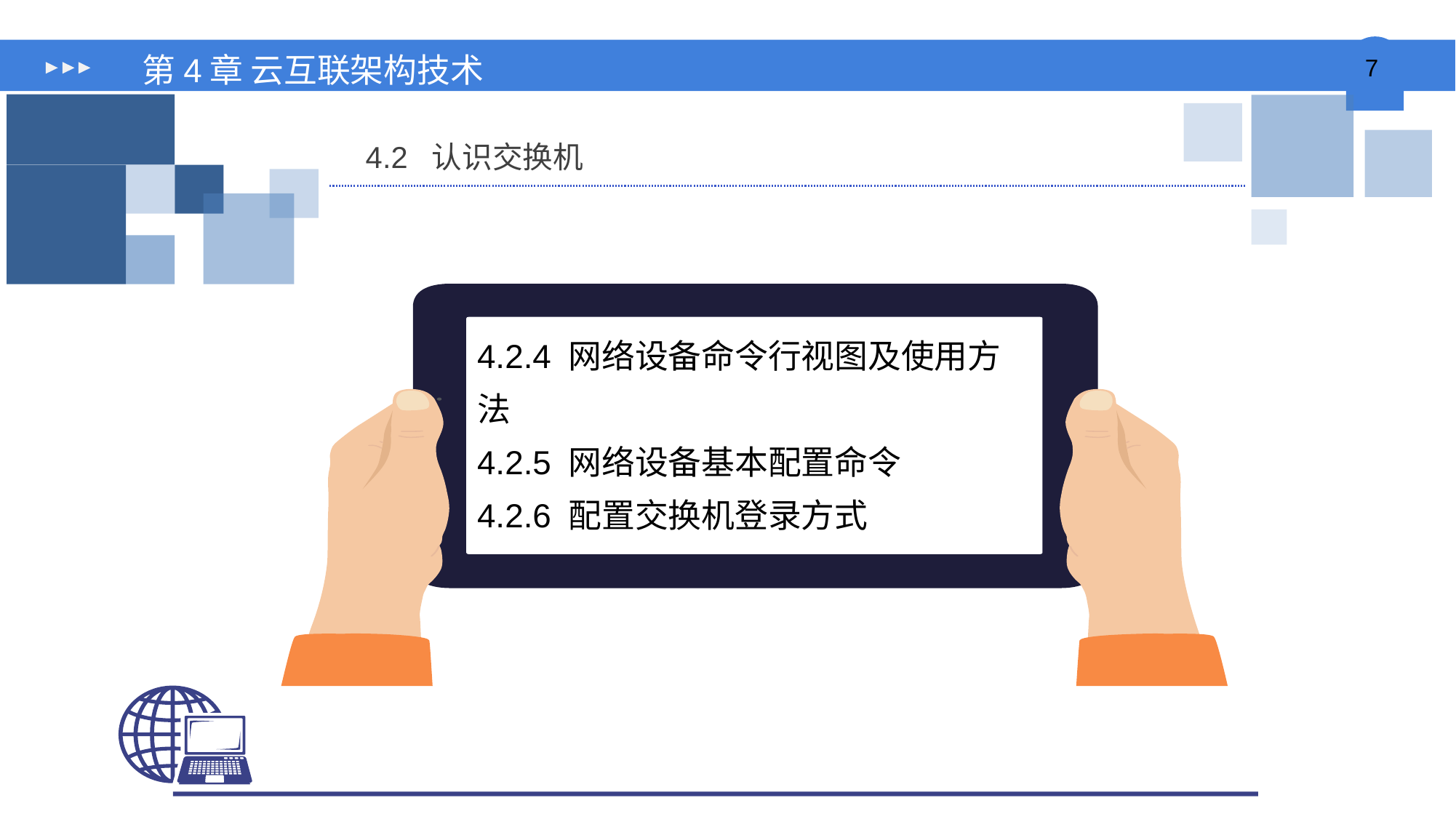

# 第4章 云互联架构技术
4.2  认识交换机

4.2.4 网络设备命令行视图及使用方法
4.2.5 网络设备基本配置命令
4.2.6 配置交换机登录方式